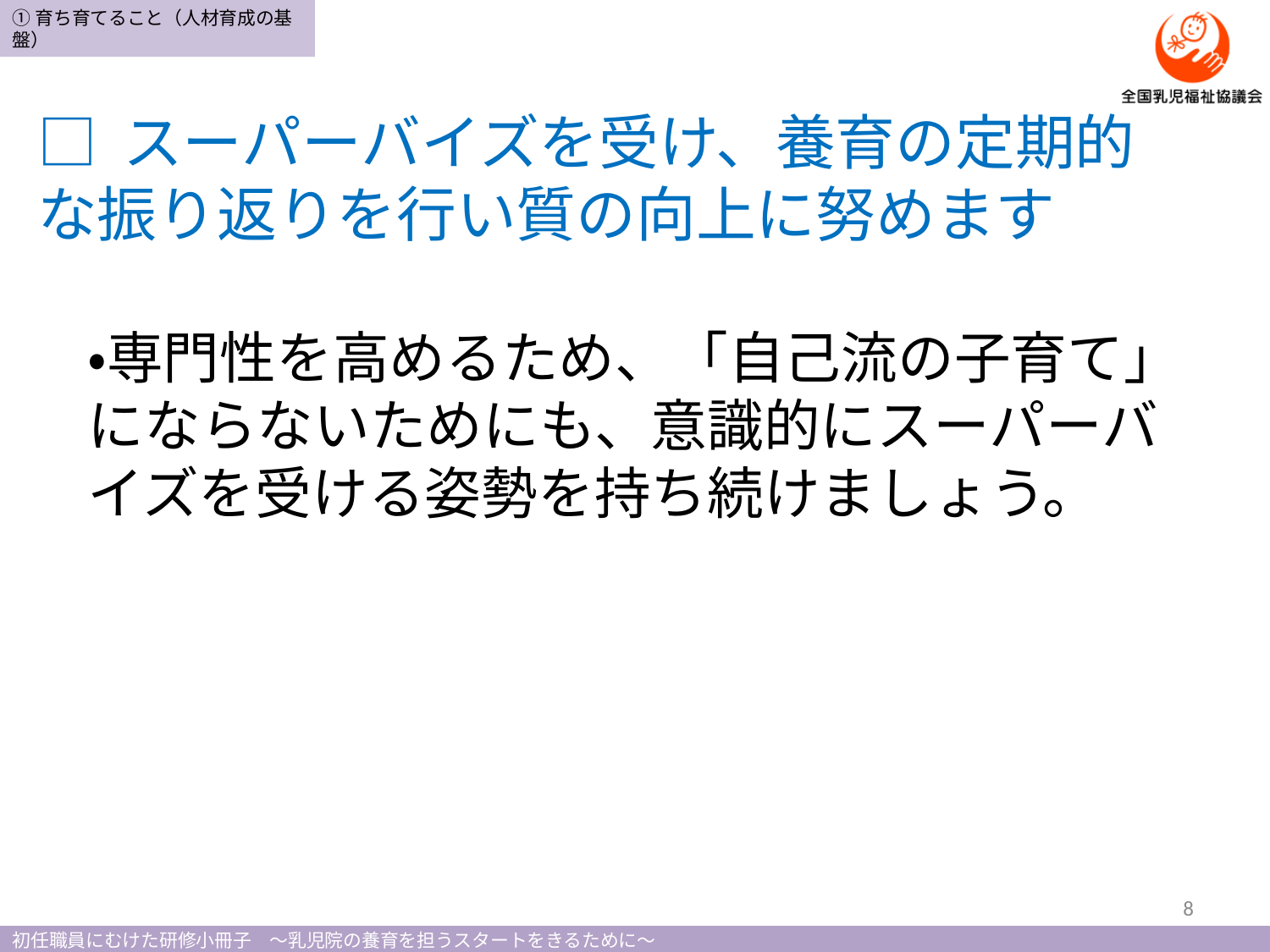

# □ スーパーバイズを受け、養育の定期的な振り返りを行い質の向上に努めます
・専門性を高めるため、「自己流の子育て」にならないためにも、意識的にスーパーバイズを受ける姿勢を持ち続けましょう。

8